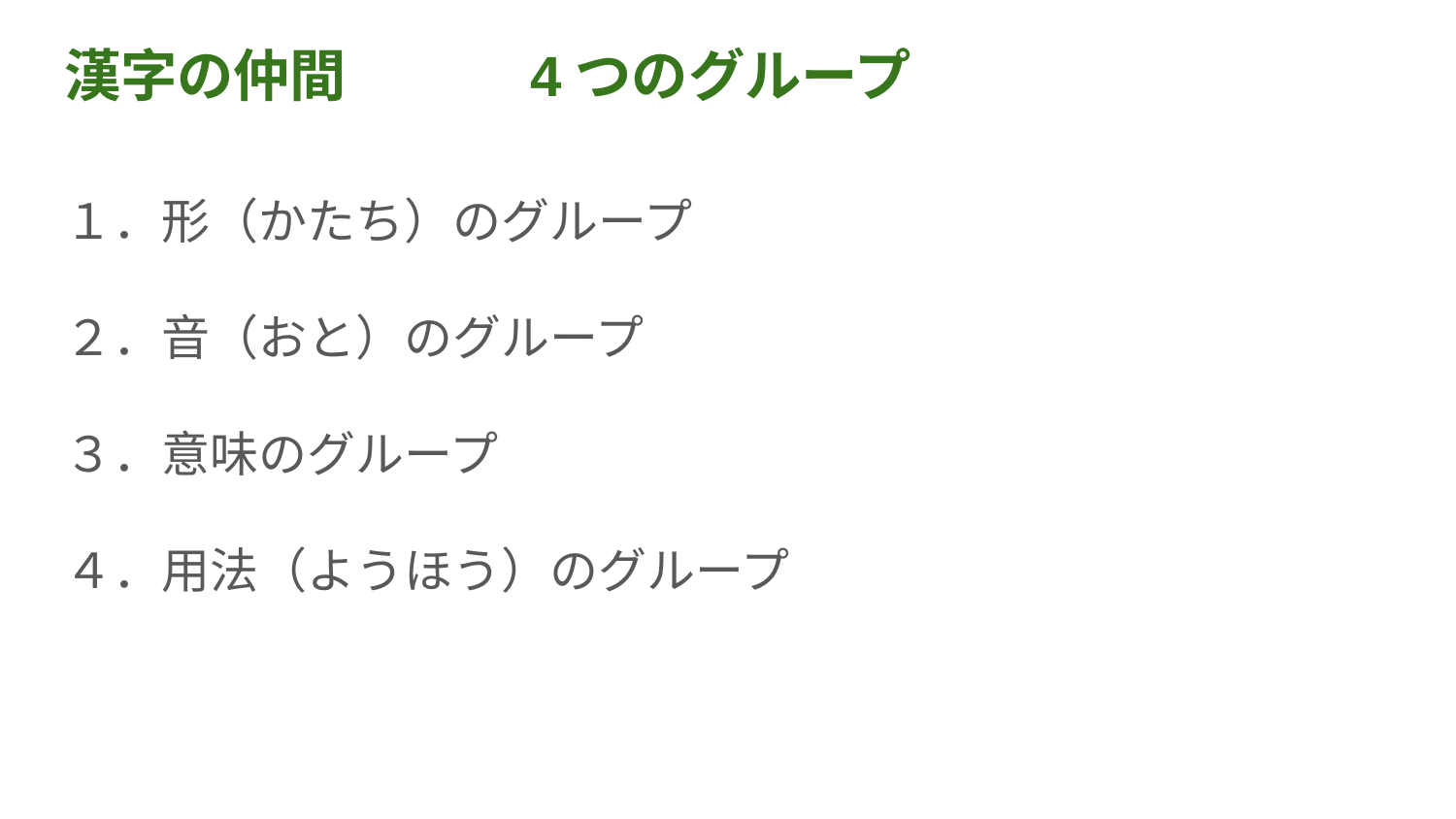

# 漢字の仲間　　　4つのグループ
１．形（かたち）のグループ

２．音（おと）のグループ

３．意味のグループ

４．用法（ようほう）のグループ